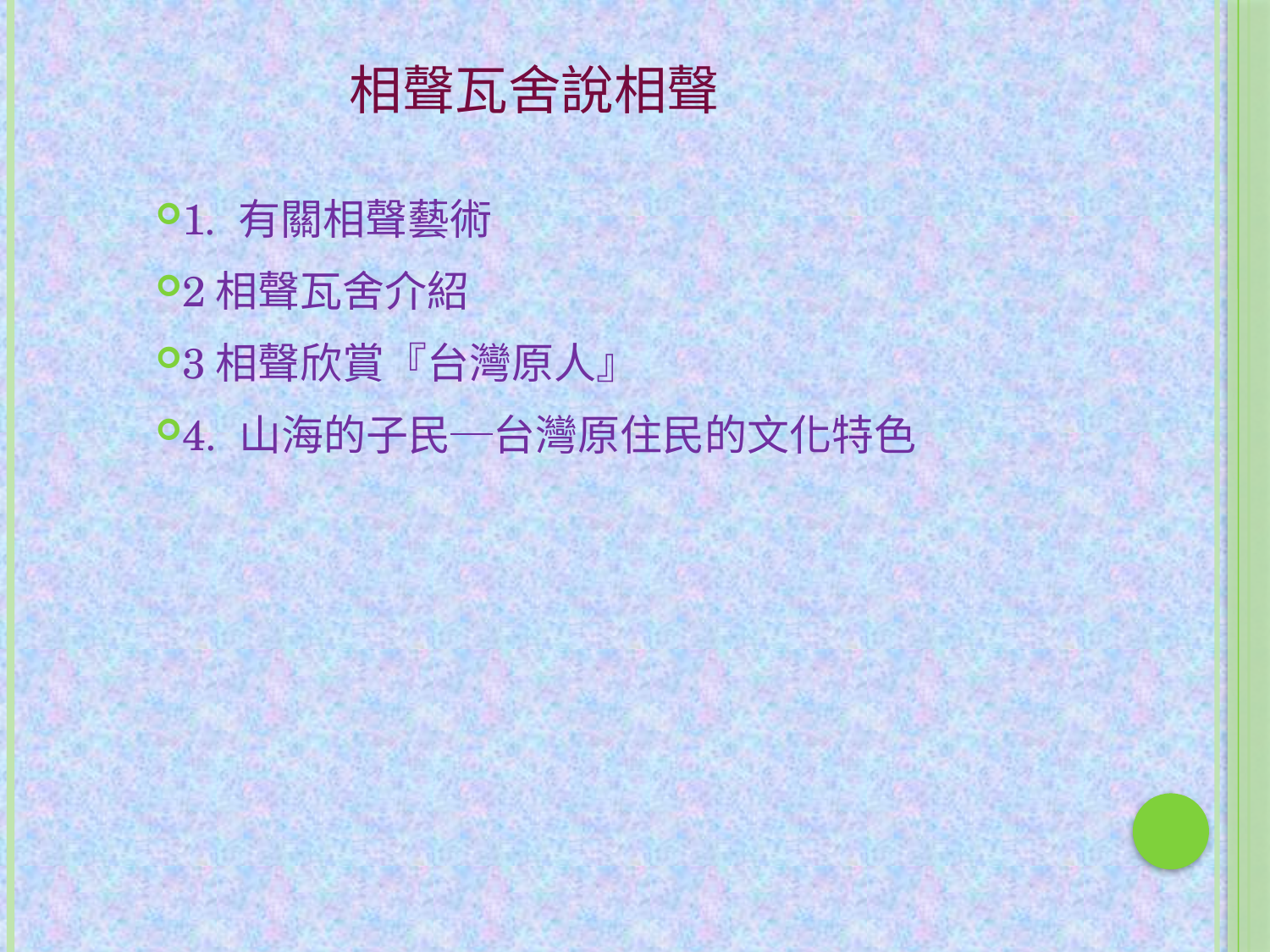

# 相聲瓦舍說相聲
1. 有關相聲藝術
2相聲瓦舍介紹
3相聲欣賞『台灣原人』
4. 山海的子民─台灣原住民的文化特色